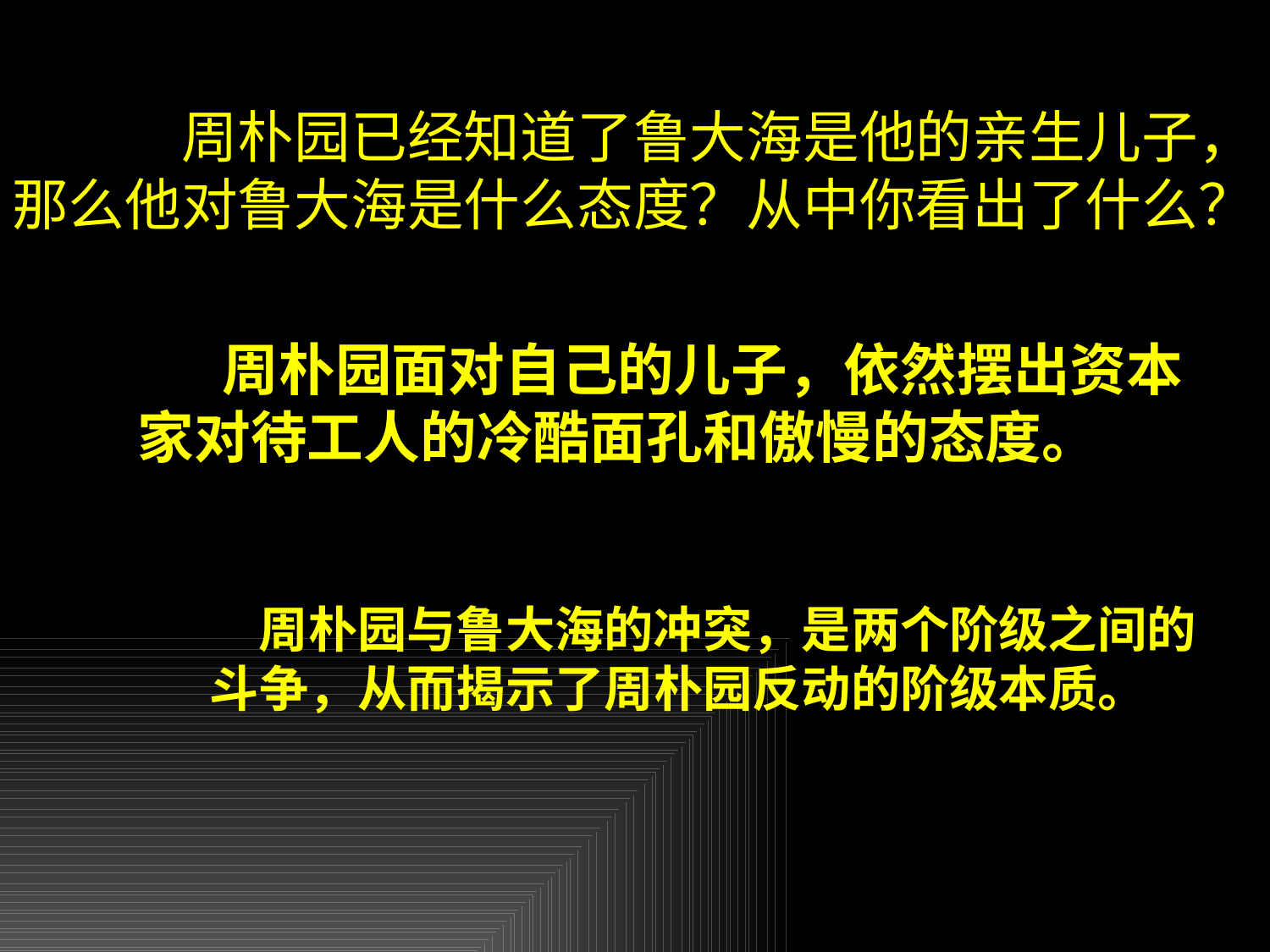

周朴园已经知道了鲁大海是他的亲生儿子，
那么他对鲁大海是什么态度？从中你看出了什么？
　　周朴园面对自己的儿子，依然摆出资本
家对待工人的冷酷面孔和傲慢的态度。
　　　周朴园与鲁大海的冲突，是两个阶级之间的
　斗争，从而揭示了周朴园反动的阶级本质。